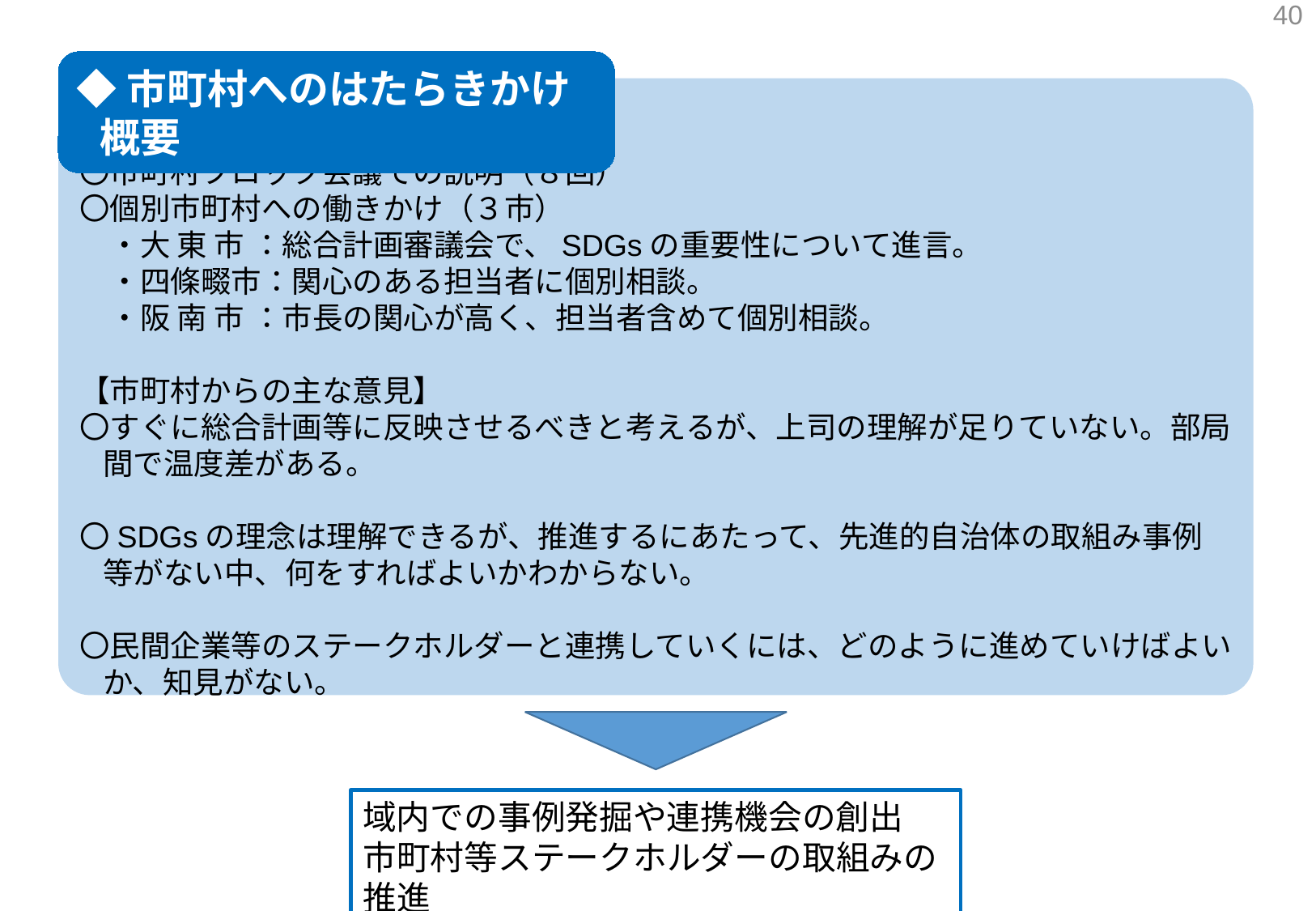

40
◆市町村へのはたらきかけ概要

＜主な取組み＞
〇市町村ブロック会議での説明（８回）
〇個別市町村への働きかけ（３市）
　・大 東 市 ：総合計画審議会で、SDGsの重要性について進言。
　・四條畷市：関心のある担当者に個別相談。
　・阪 南 市 ：市長の関心が高く、担当者含めて個別相談。

【市町村からの主な意見】
〇すぐに総合計画等に反映させるべきと考えるが、上司の理解が足りていない。部局間で温度差がある。

〇SDGsの理念は理解できるが、推進するにあたって、先進的自治体の取組み事例等がない中、何をすればよいかわからない。

〇民間企業等のステークホルダーと連携していくには、どのように進めていけばよいか、知見がない。

域内での事例発掘や連携機会の創出
市町村等ステークホルダーの取組みの推進